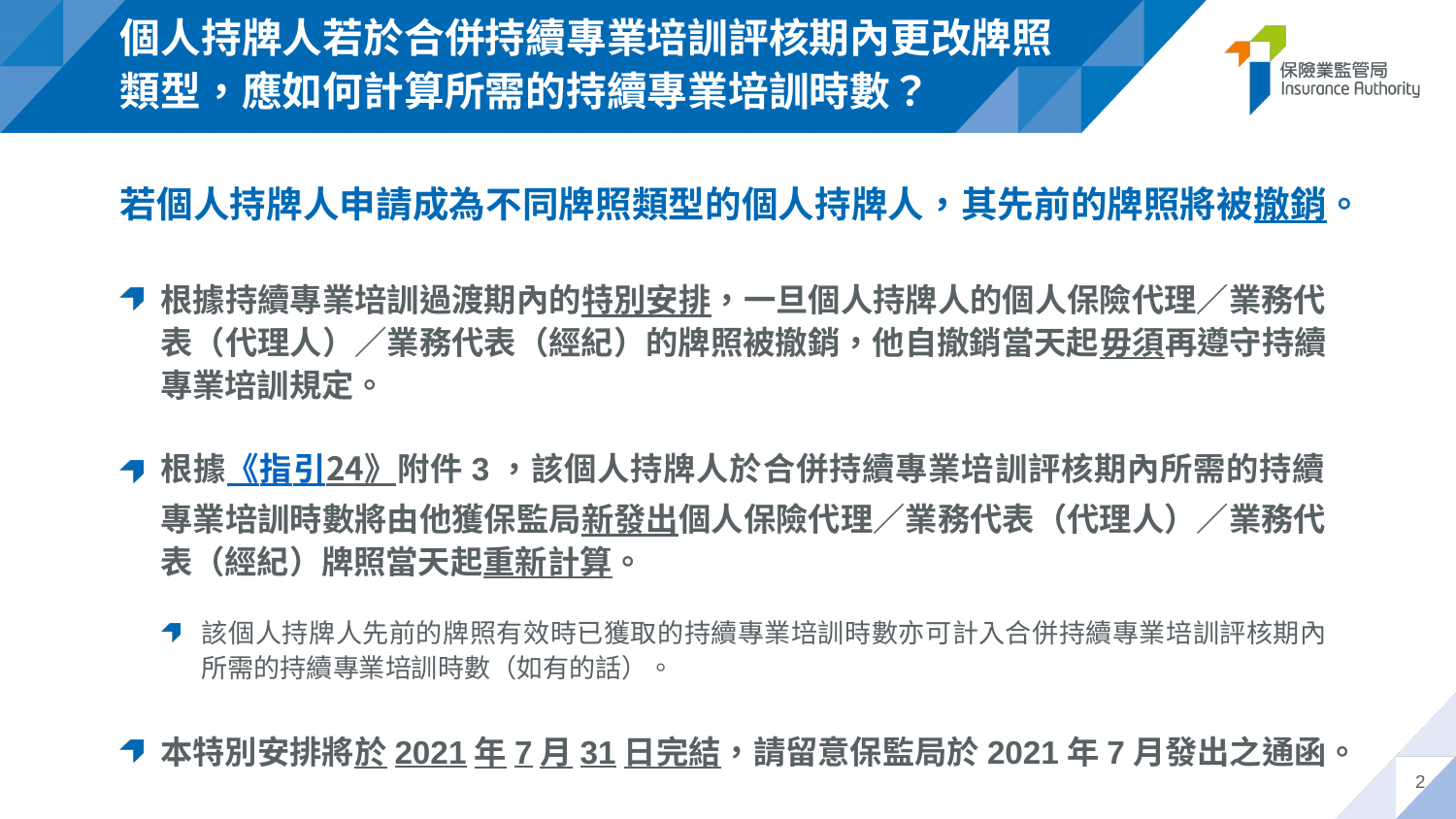

# 個人持牌人若於合併持續專業培訓評核期內更改牌照類型，應如何計算所需的持續專業培訓時數？
若個人持牌人申請成為不同牌照類型的個人持牌人，其先前的牌照將被撤銷。
根據持續專業培訓過渡期內的特別安排，一旦個人持牌人的個人保險代理／業務代表（代理人）／業務代表（經紀）的牌照被撤銷，他自撤銷當天起毋須再遵守持續專業培訓規定。
根據《指引24》附件3，該個人持牌人於合併持續專業培訓評核期內所需的持續專業培訓時數將由他獲保監局新發出個人保險代理／業務代表（代理人）／業務代表（經紀）牌照當天起重新計算。
該個人持牌人先前的牌照有效時已獲取的持續專業培訓時數亦可計入合併持續專業培訓評核期內所需的持續專業培訓時數（如有的話）。
本特別安排將於2021年7月31日完結，請留意保監局於2021年7月發出之通函。
2